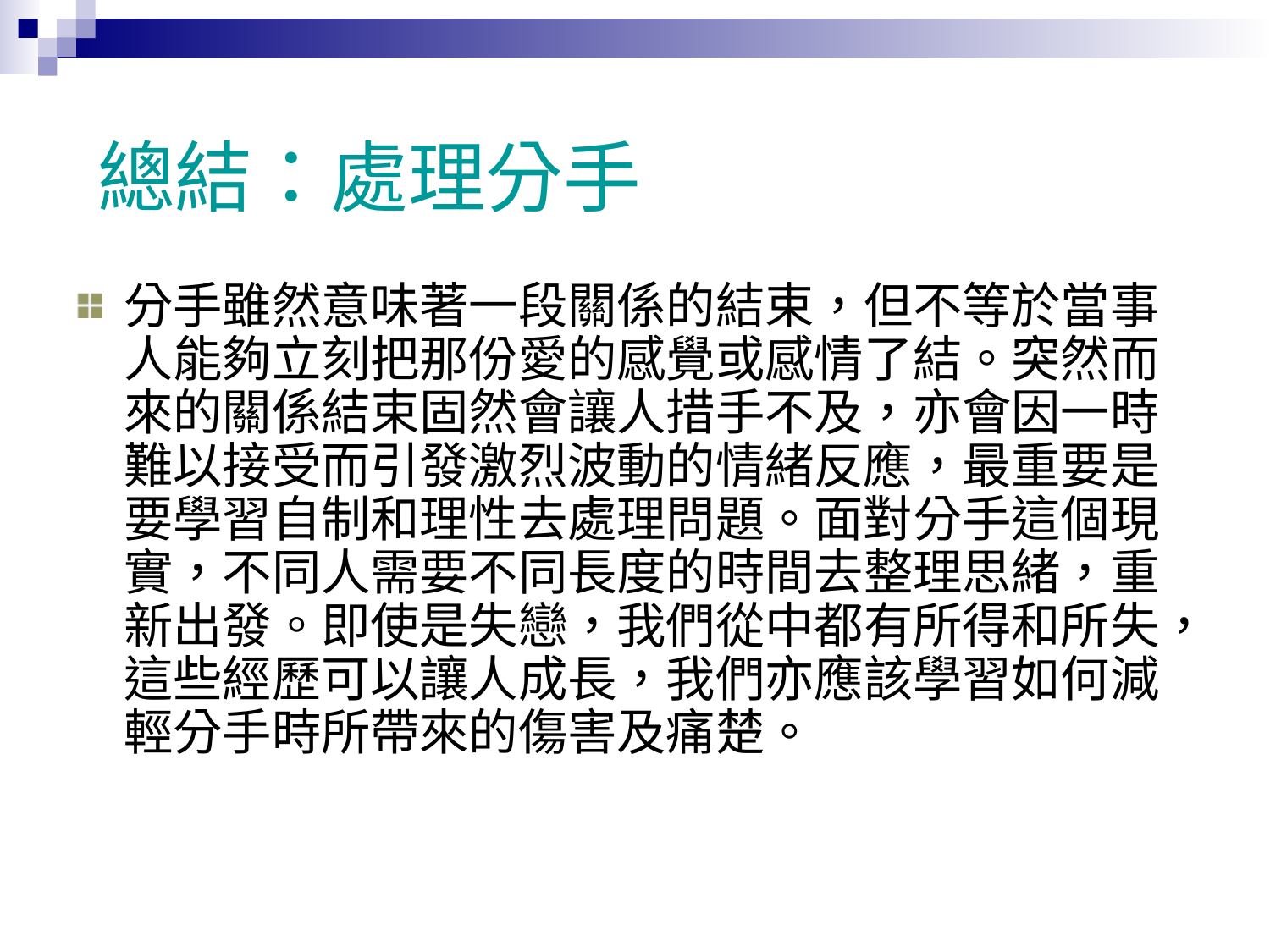

# 總結：處理分手
分手雖然意味著一段關係的結束，但不等於當事人能夠立刻把那份愛的感覺或感情了結。突然而來的關係結束固然會讓人措手不及，亦會因一時難以接受而引發激烈波動的情緒反應，最重要是要學習自制和理性去處理問題。面對分手這個現實，不同人需要不同長度的時間去整理思緒，重新出發。即使是失戀，我們從中都有所得和所失，這些經歷可以讓人成長，我們亦應該學習如何減輕分手時所帶來的傷害及痛楚。